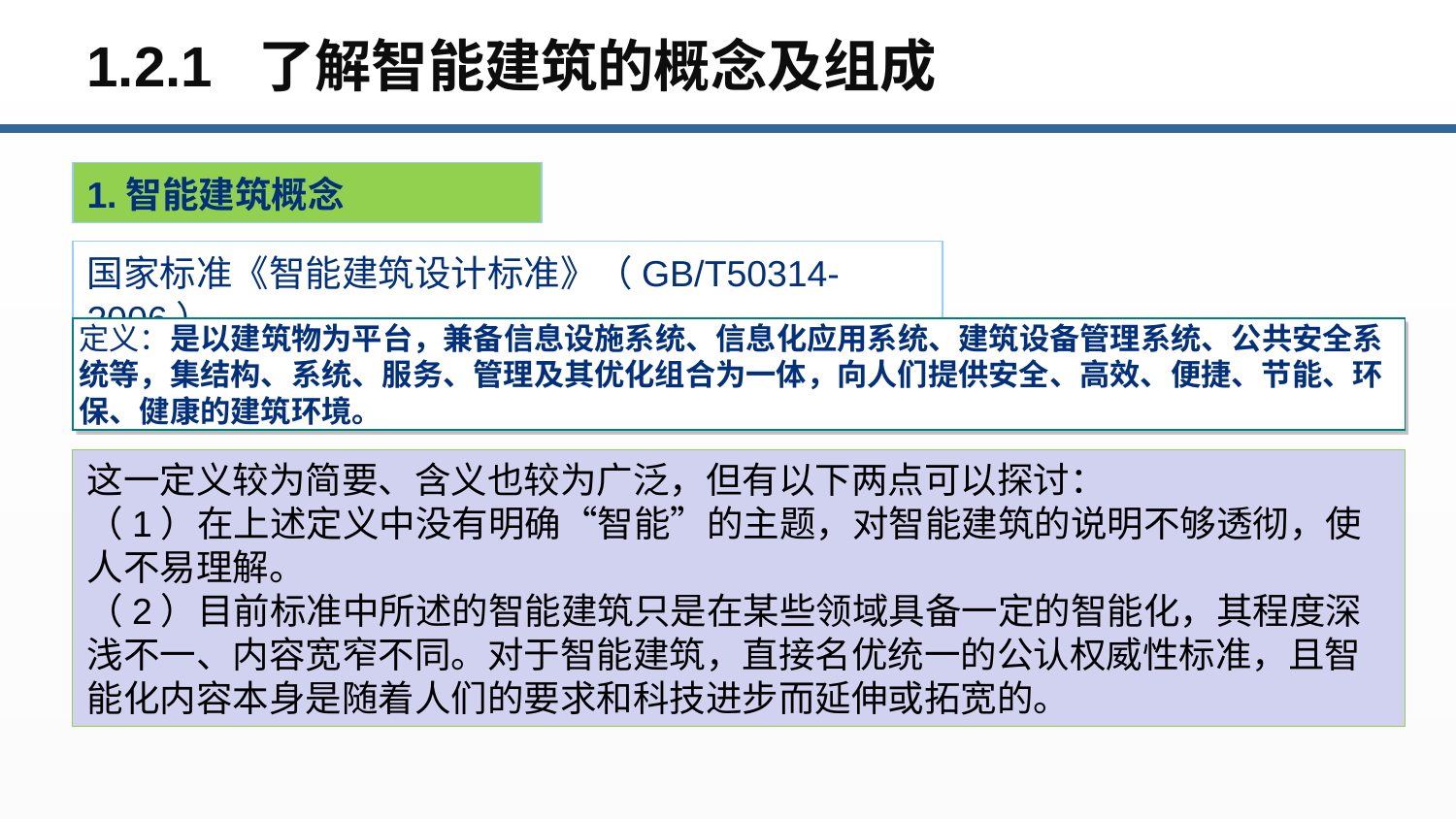

# 1.2.1  了解智能建筑的概念及组成
1.智能建筑概念
国家标准《智能建筑设计标准》（GB/T50314-2006）
定义：是以建筑物为平台，兼备信息设施系统、信息化应用系统、建筑设备管理系统、公共安全系统等，集结构、系统、服务、管理及其优化组合为一体，向人们提供安全、高效、便捷、节能、环保、健康的建筑环境。
这一定义较为简要、含义也较为广泛，但有以下两点可以探讨：
（1）在上述定义中没有明确“智能”的主题，对智能建筑的说明不够透彻，使人不易理解。
（2）目前标准中所述的智能建筑只是在某些领域具备一定的智能化，其程度深浅不一、内容宽窄不同。对于智能建筑，直接名优统一的公认权威性标准，且智能化内容本身是随着人们的要求和科技进步而延伸或拓宽的。